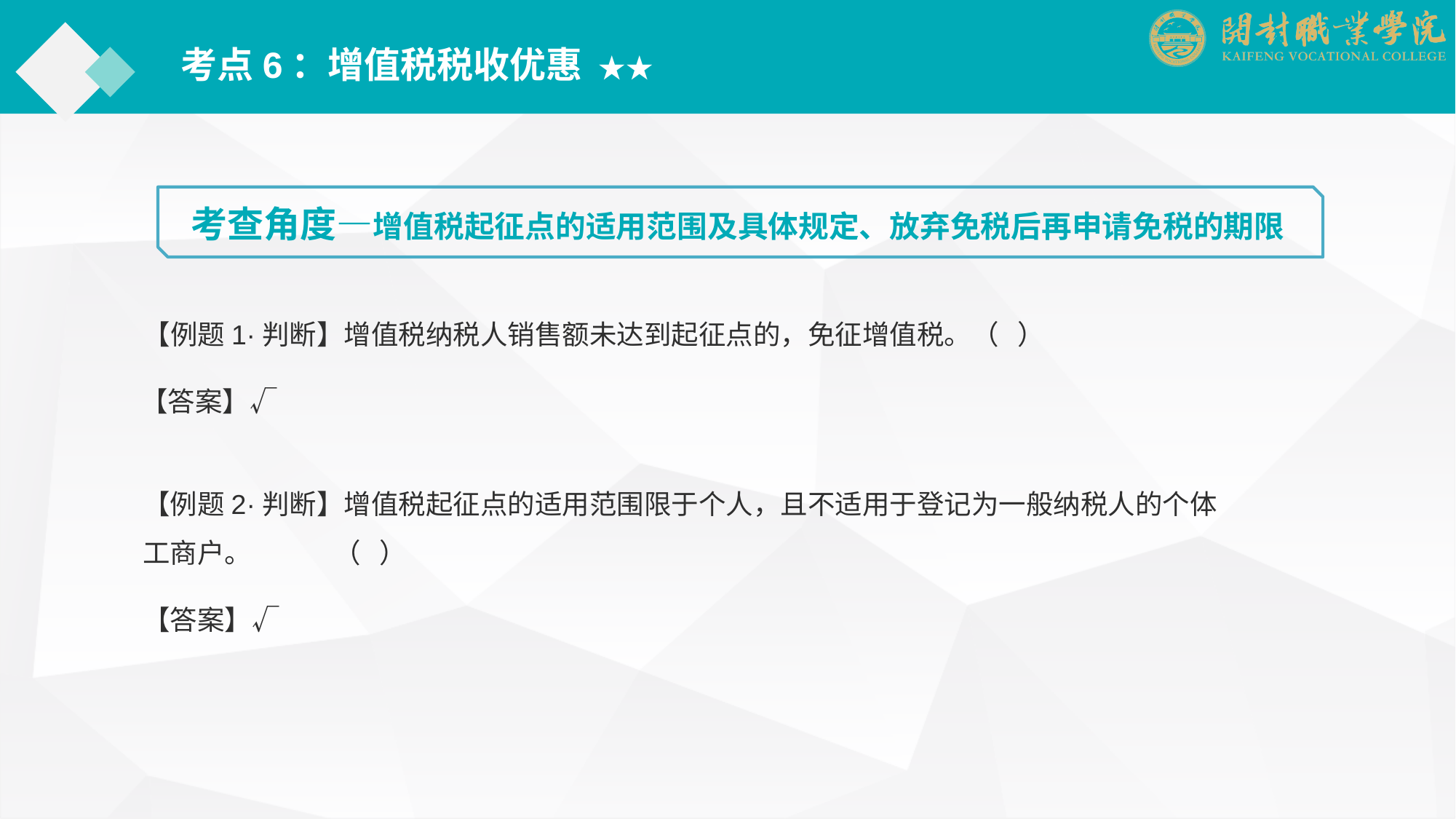

考点6：增值税税收优惠  ★★

考查角度—增值税起征点的适用范围及具体规定、放弃免税后再申请免税的期限
【例题1·判断】增值税纳税人销售额未达到起征点的，免征增值税。（   ）
【答案】√
【例题2·判断】增值税起征点的适用范围限于个人，且不适用于登记为一般纳税人的个体工商户。　　　（   ）
【答案】√